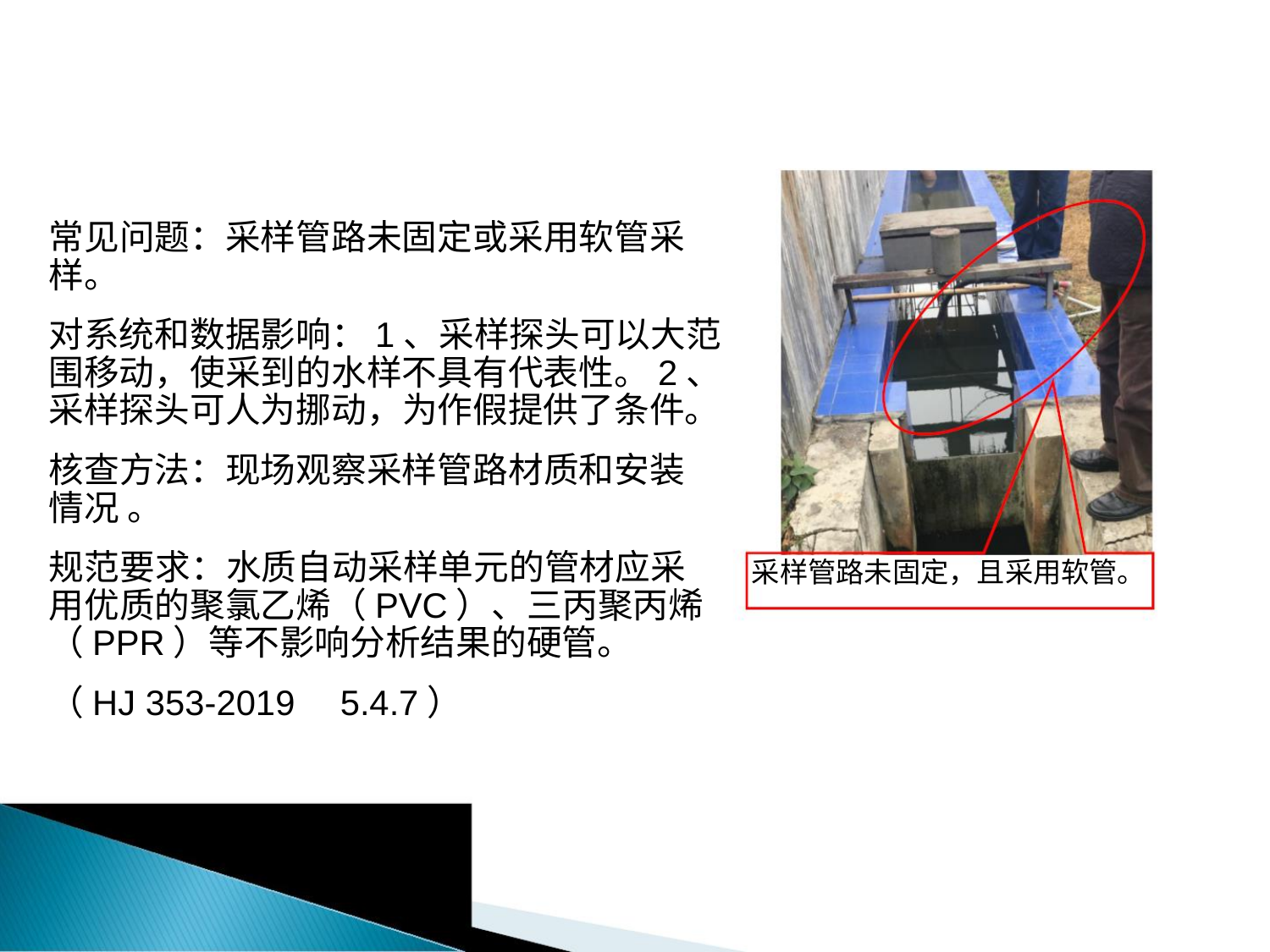

常见问题：采样管路未固定或采用软管采
样。
对系统和数据影响：1、采样探头可以大范
围移动，使采到的水样不具有代表性。2、
采样探头可人为挪动，为作假提供了条件。
核查方法：现场观察采样管路材质和安装
情况 。
规范要求：水质自动采样单元的管材应采
用优质的聚氯乙烯（PVC）、三丙聚丙烯
（PPR）等不影响分析结果的硬管。
采样管路未固定，且采用软管。
（HJ 353-2019 5.4.7）